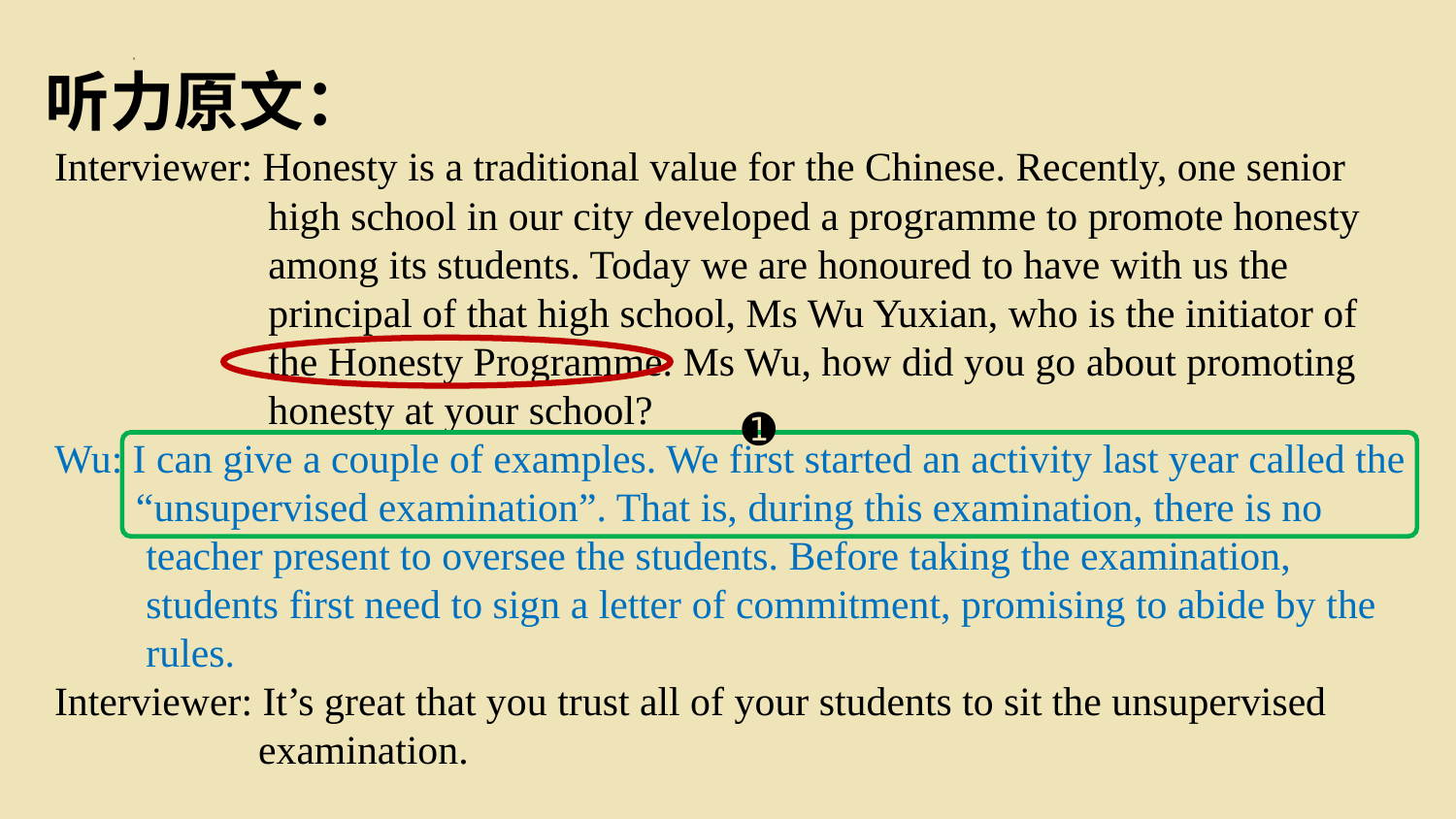

听力原文：
Interviewer: Honesty is a traditional value for the Chinese. Recently, one senior
                     high school in our city developed a programme to promote honesty
                     among its students. Today we are honoured to have with us the
                     principal of that high school, Ms Wu Yuxian, who is the initiator of
                     the Honesty Programme. Ms Wu, how did you go about promoting
                     honesty at your school?
Wu: I can give a couple of examples. We first started an activity last year called the
        “unsupervised examination”. That is, during this examination, there is no
         teacher present to oversee the students. Before taking the examination,
         students first need to sign a letter of commitment, promising to abide by the
         rules.
Interviewer: It’s great that you trust all of your students to sit the unsupervised
                    examination.

➊